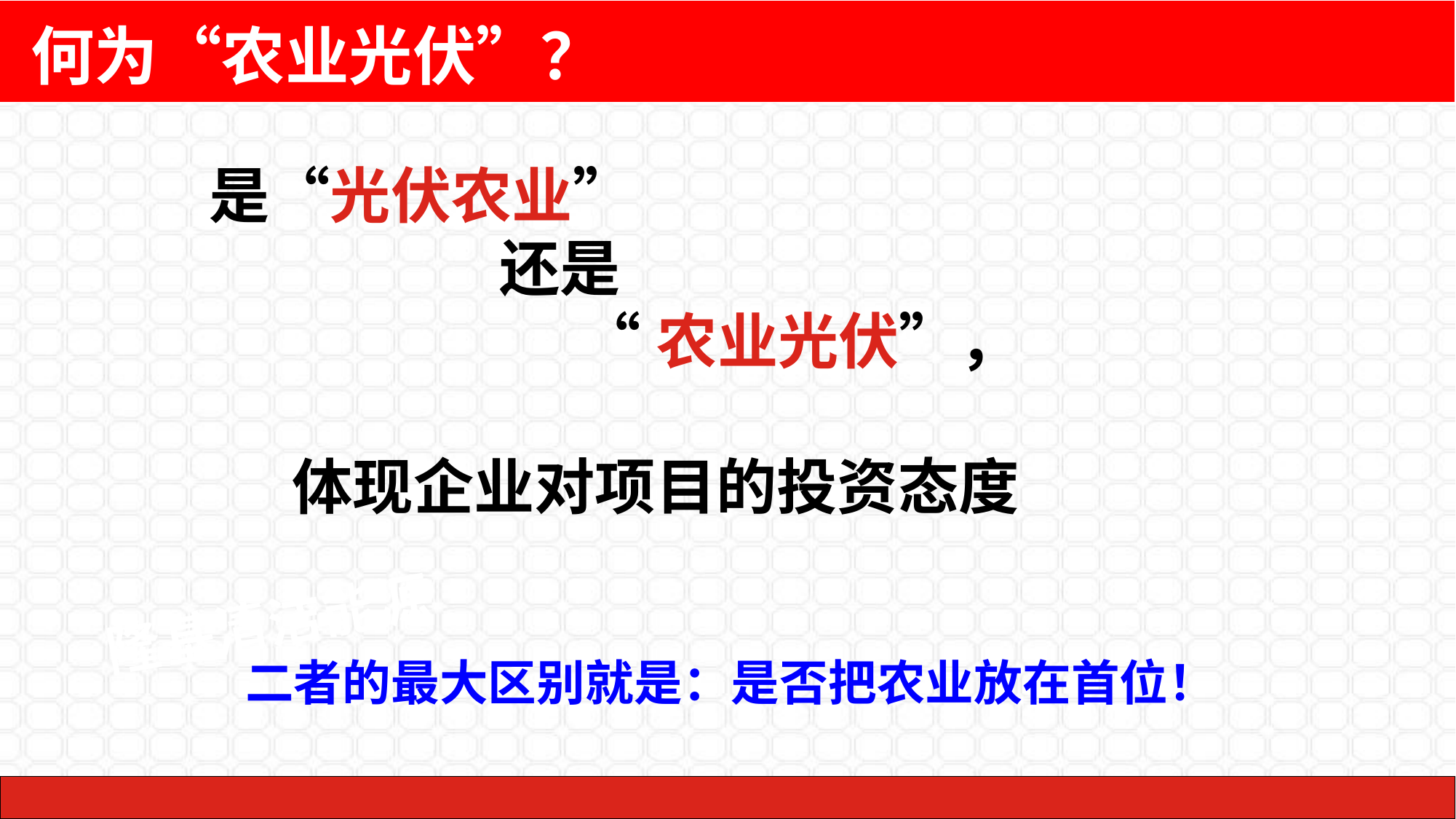

何为“农业光伏”？

      是“光伏农业”
                           还是
                                  “农业光伏”，

            体现企业对项目的投资态度

           二者的最大区别就是：是否把农业放在首位！
隆基清洁能源